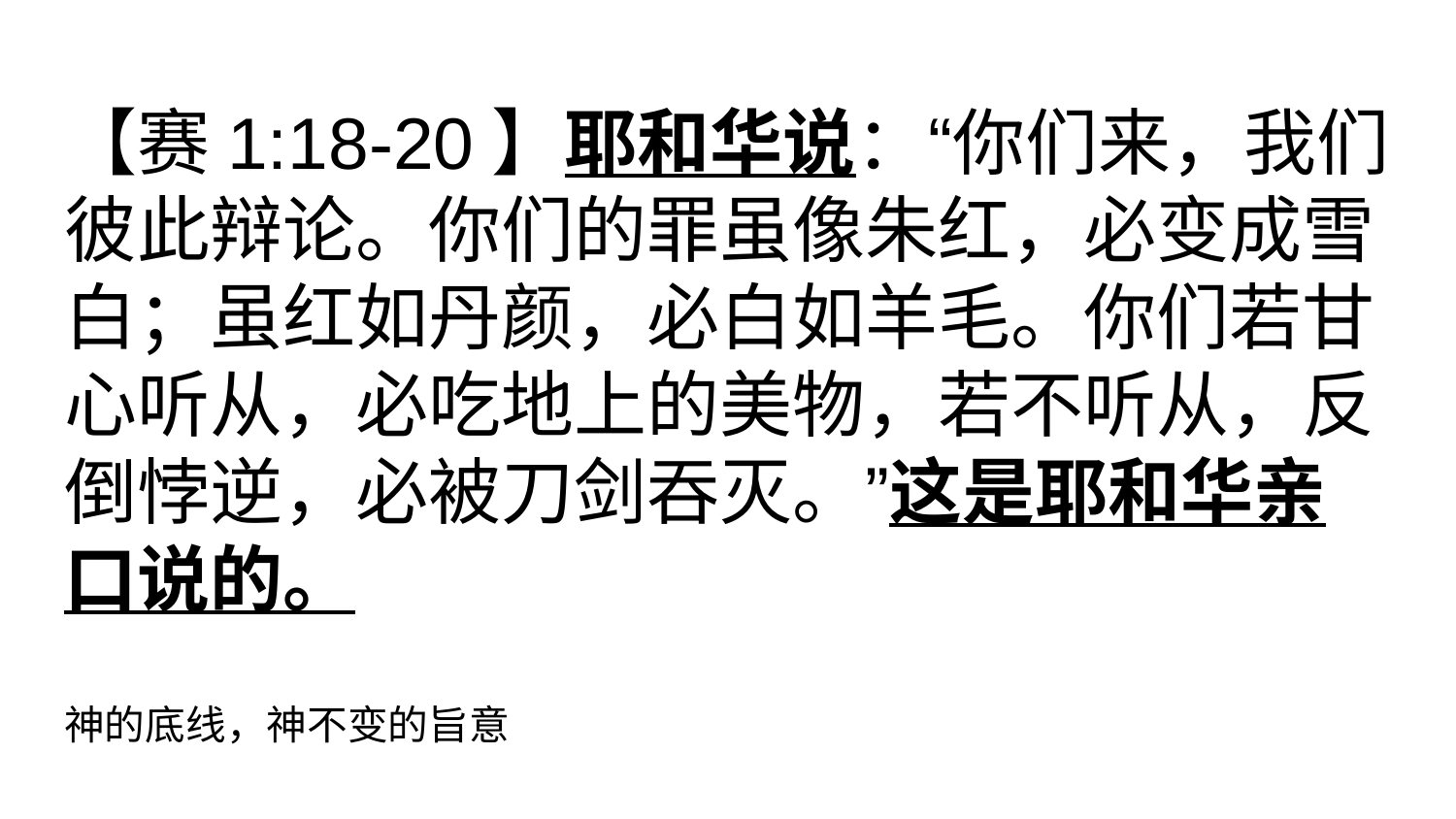

# 【赛1:18-20】耶和华说：“你们来，我们彼此辩论。你们的罪虽像朱红，必变成雪白；虽红如丹颜，必白如羊毛。你们若甘心听从，必吃地上的美物，若不听从，反倒悖逆，必被刀剑吞灭。”这是耶和华亲口说的。
神的底线，神不变的旨意